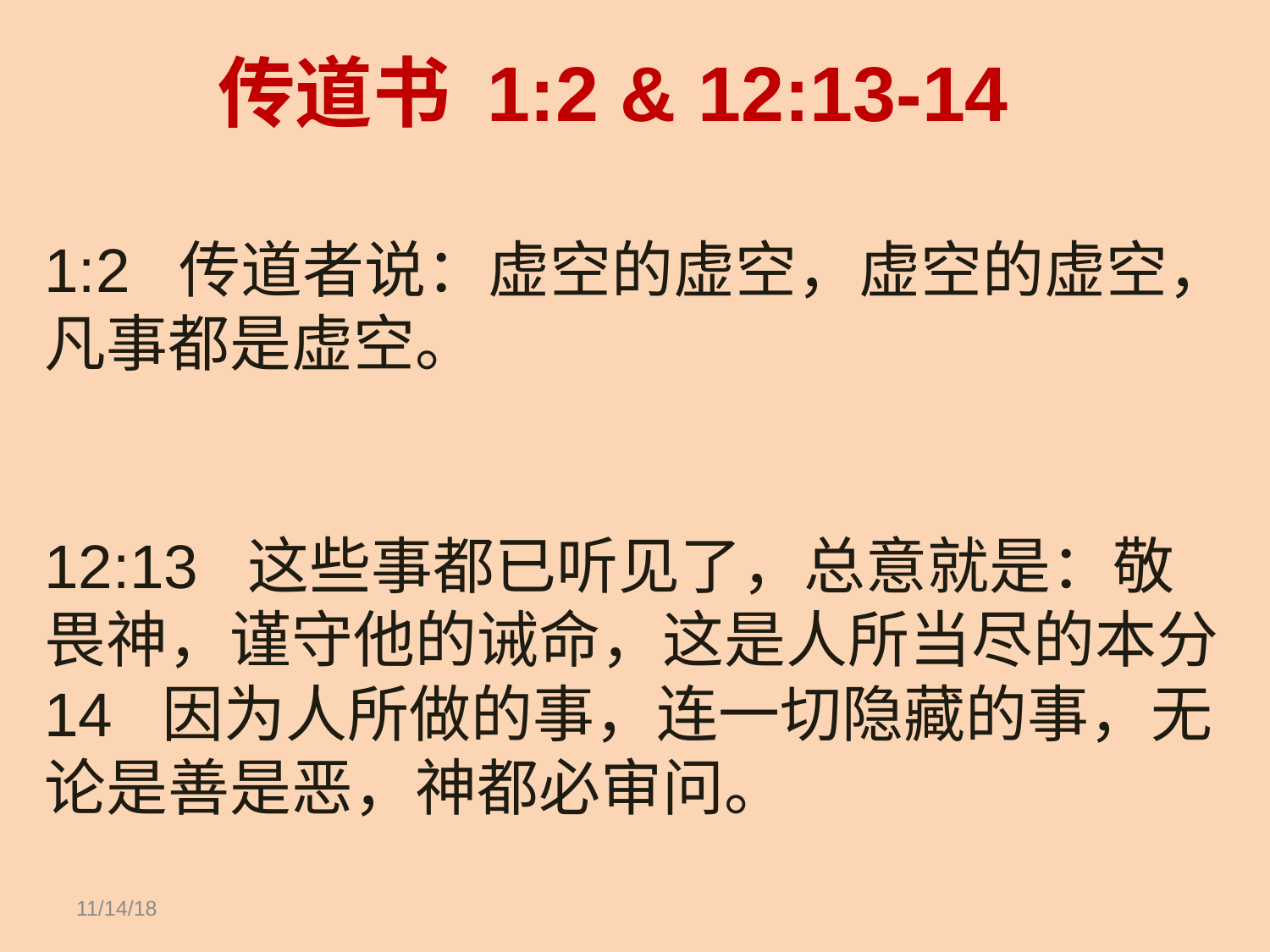

传道书 1:2 & 12:13-14

1:2  传道者说：虚空的虚空，虚空的虚空，凡事都是虚空。

12:13  这些事都已听见了，总意就是：敬畏神，谨守他的诫命，这是人所当尽的本分
14  因为人所做的事，连一切隐藏的事，无论是善是恶，神都必审问。

11/14/18